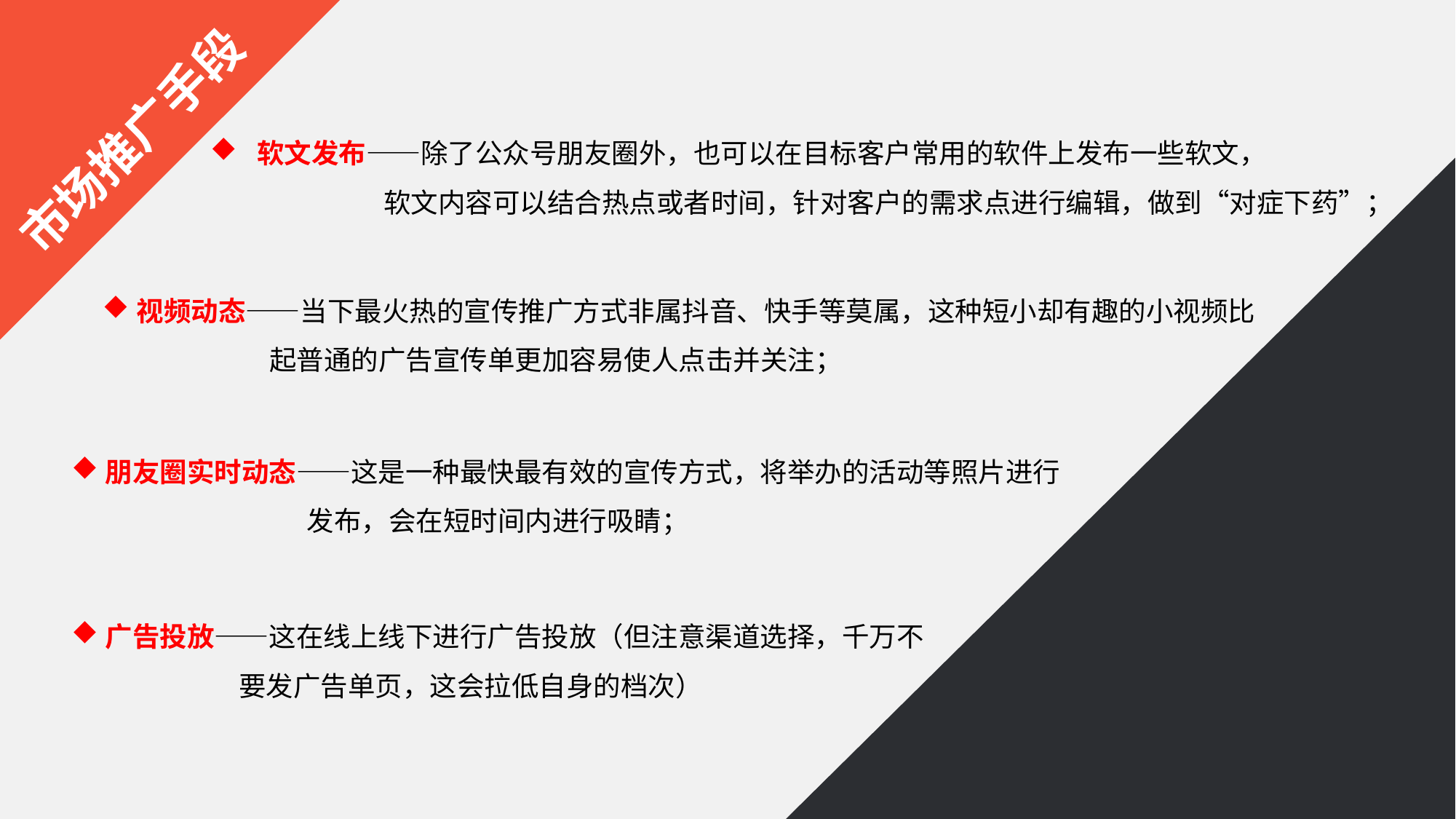

市场推广手段
 软文发布——除了公众号朋友圈外，也可以在目标客户常用的软件上发布一些软文，
                           软文内容可以结合热点或者时间，针对客户的需求点进行编辑，做到“对症下药”；

视频动态——当下最火热的宣传推广方式非属抖音、快手等莫属，这种短小却有趣的小视频比
                          起普通的广告宣传单更加容易使人点击并关注；
朋友圈实时动态——这是一种最快最有效的宣传方式，将举办的活动等照片进行
                                     发布，会在短时间内进行吸睛；
广告投放——这在线上线下进行广告投放（但注意渠道选择，千万不
                          要发广告单页，这会拉低自身的档次）